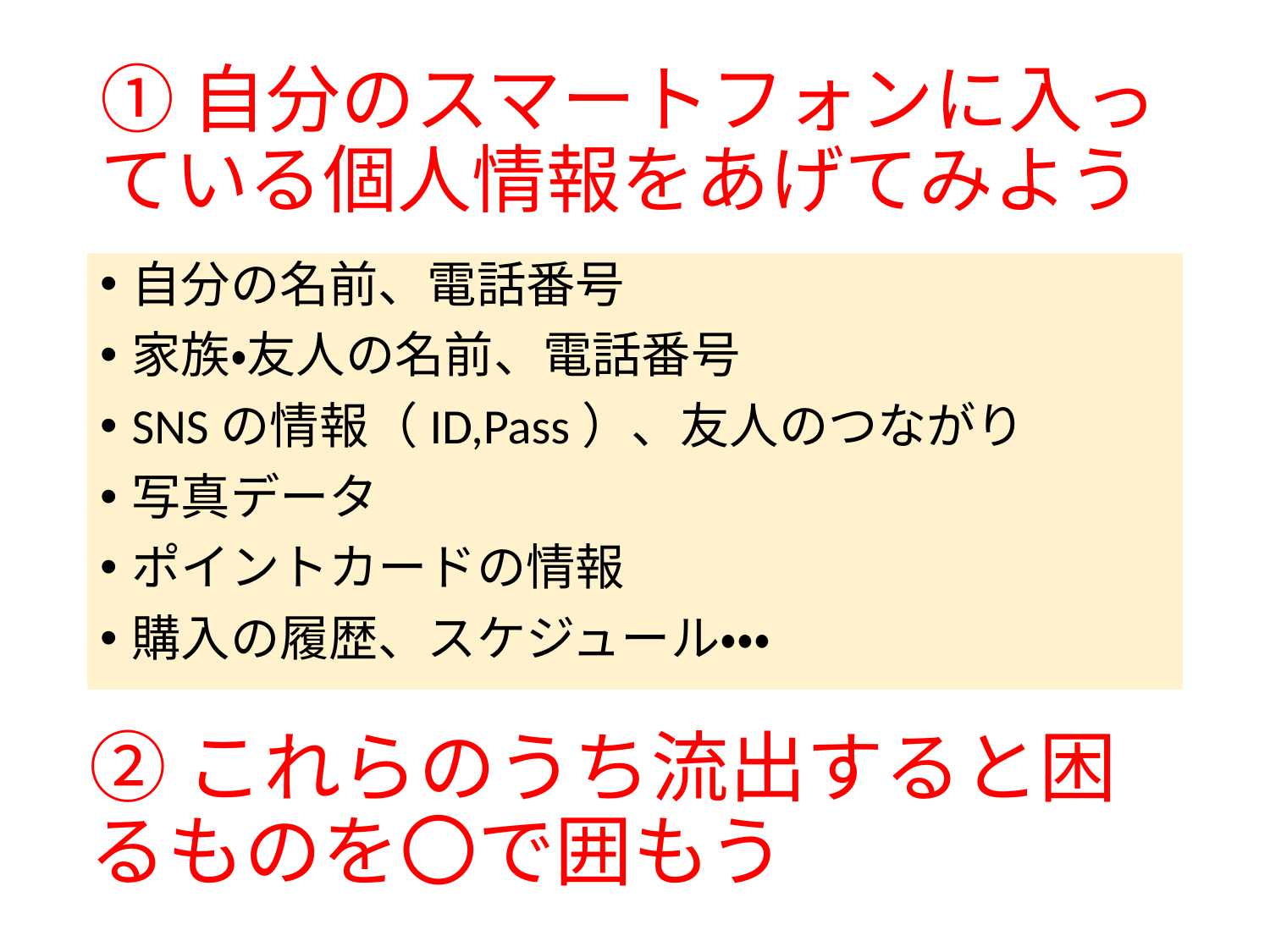

# ①自分のスマートフォンに入っている個人情報をあげてみよう
自分の名前、電話番号
家族・友人の名前、電話番号
SNSの情報（ID,Pass）、友人のつながり
写真データ
ポイントカードの情報
購入の履歴、スケジュール・・・
②これらのうち流出すると困るものを〇で囲もう